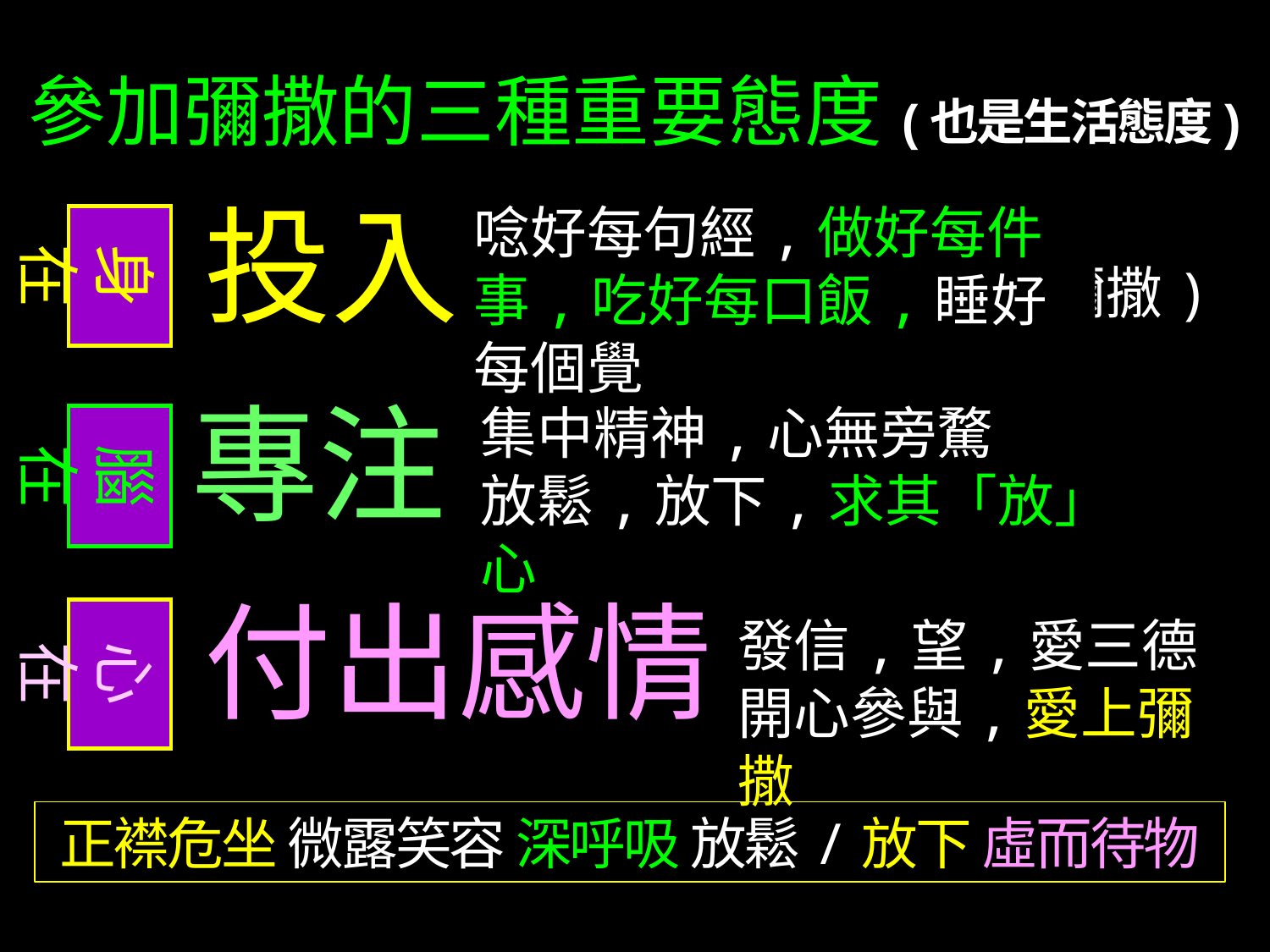

參加彌撒的三種重要態度(也是生活態度)
    投入(讀書時讀書,彌撒時彌撒)
    專注
    付出感情
唸好每句經,做好每件事,吃好每口飯,睡好每個覺
身在
集中精神,心無旁騖
放鬆,放下,求其「放」心
腦在
心在
發信,望,愛三德
開心參與,愛上彌撒
正襟危坐 微露笑容 深呼吸 放鬆/放下 虛而待物